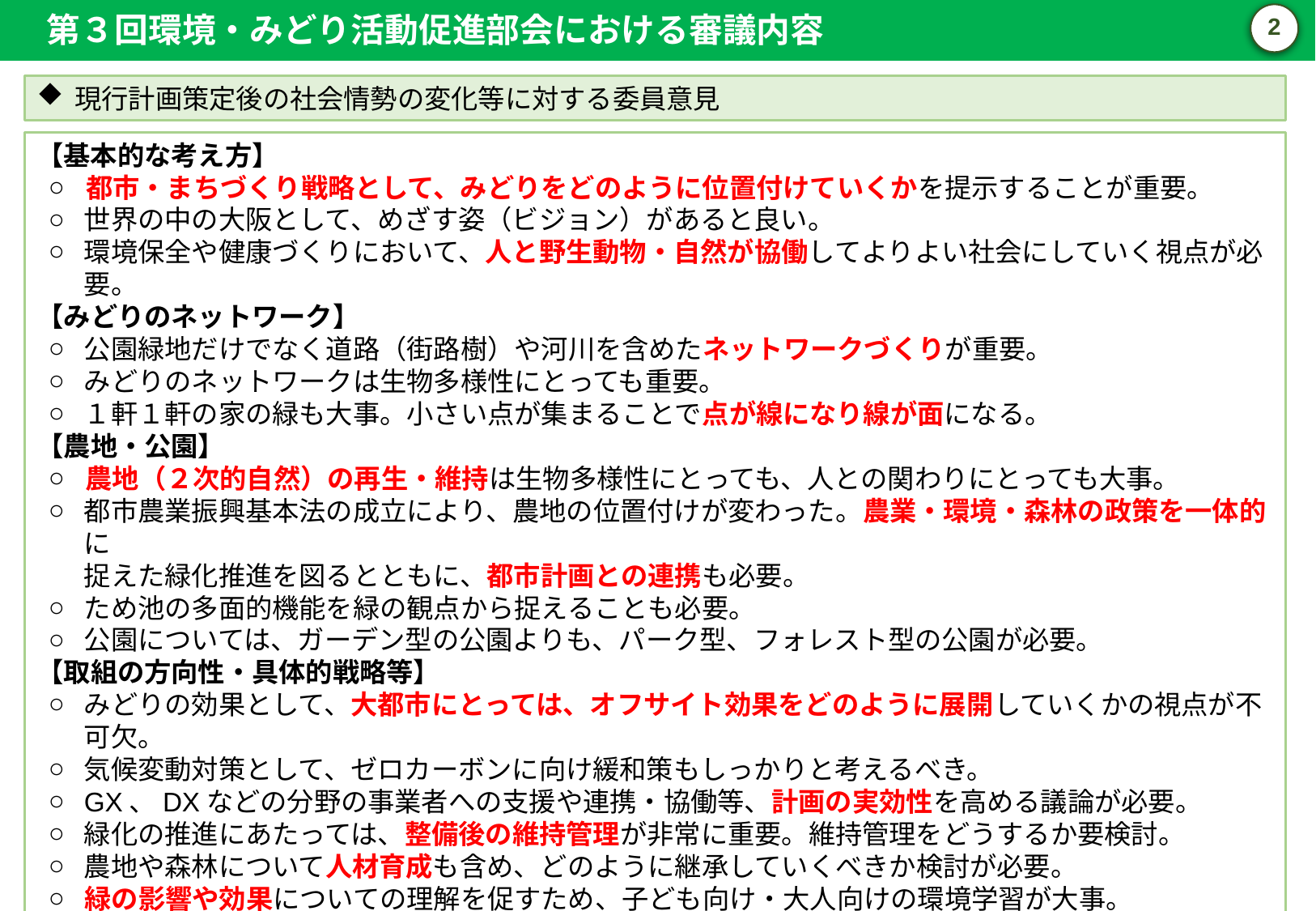

第３回環境・みどり活動促進部会における審議内容
2
現行計画策定後の社会情勢の変化等に対する委員意見
【基本的な考え方】
  都市・まちづくり戦略として、みどりをどのように位置付けていくかを提示することが重要。
世界の中の大阪として、めざす姿（ビジョン）があると良い。
環境保全や健康づくりにおいて、人と野生動物・自然が協働してよりよい社会にしていく視点が必要。
【みどりのネットワーク】
公園緑地だけでなく道路（街路樹）や河川を含めたネットワークづくりが重要。
みどりのネットワークは生物多様性にとっても重要。
１軒１軒の家の緑も大事。小さい点が集まることで点が線になり線が面になる。
【農地・公園】
 農地（２次的自然）の再生・維持は生物多様性にとっても、人との関わりにとっても大事。
都市農業振興基本法の成立により、農地の位置付けが変わった。農業・環境・森林の政策を一体的に
捉えた緑化推進を図るとともに、都市計画との連携も必要。
ため池の多面的機能を緑の観点から捉えることも必要。
公園については、ガーデン型の公園よりも、パーク型、フォレスト型の公園が必要。
【取組の方向性・具体的戦略等】
みどりの効果として、大都市にとっては、オフサイト効果をどのように展開していくかの視点が不可欠。
気候変動対策として、ゼロカーボンに向け緩和策もしっかりと考えるべき。
GX、DXなどの分野の事業者への支援や連携・協働等、計画の実効性を高める議論が必要。
緑化の推進にあたっては、整備後の維持管理が非常に重要。維持管理をどうするか要検討。
農地や森林について人材育成も含め、どのように継承していくべきか検討が必要。
 緑の影響や効果についての理解を促すため、子ども向け・大人向けの環境学習が大事。
【進行管理】
KPIに基づいた指標の設定が必要。アウトプット指標だけでなく、アウトカム指標の設定が必要。